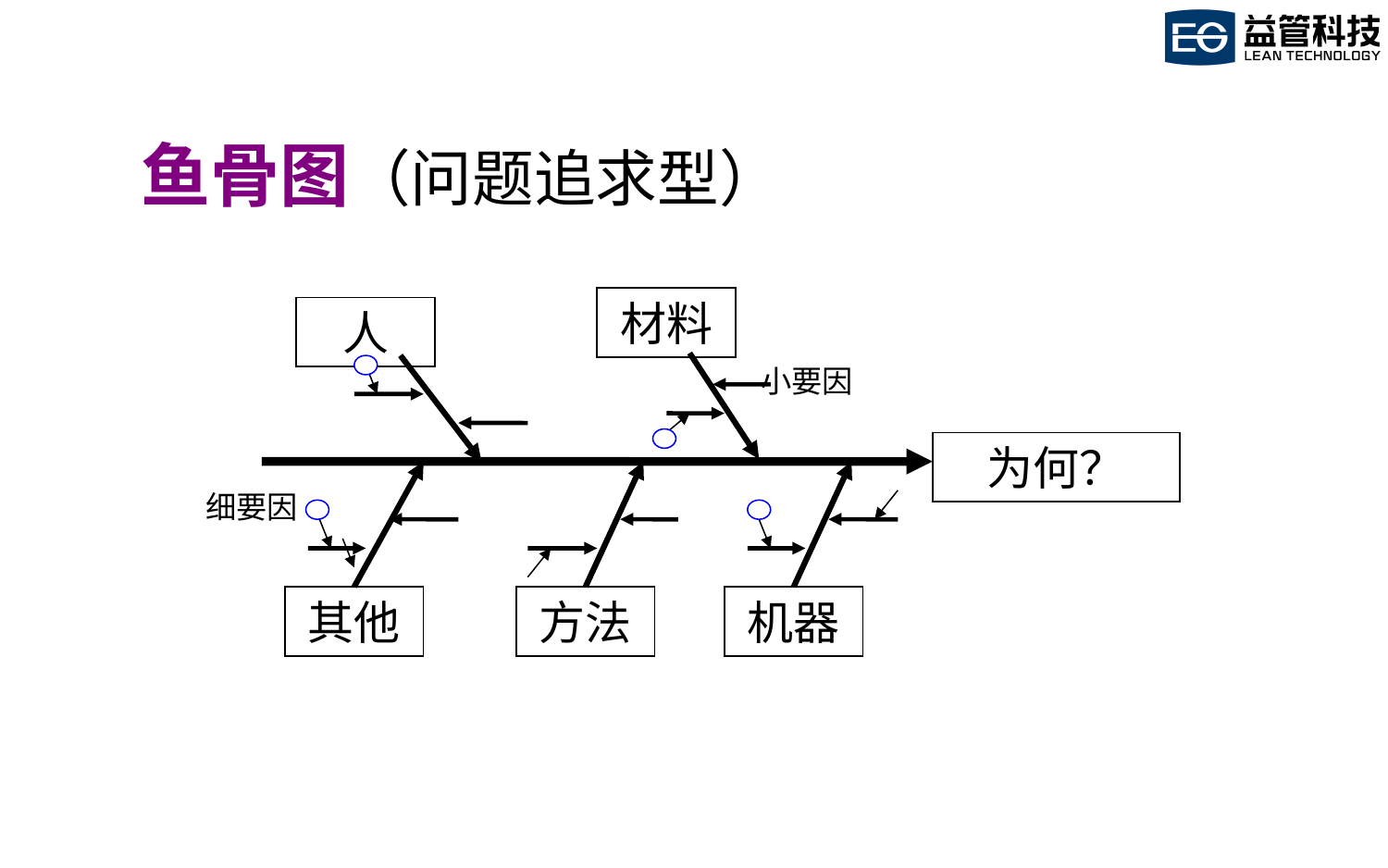

鱼骨图（问题追求型）
材料
人

小要因

为何？

细要因

其他
方法
机器